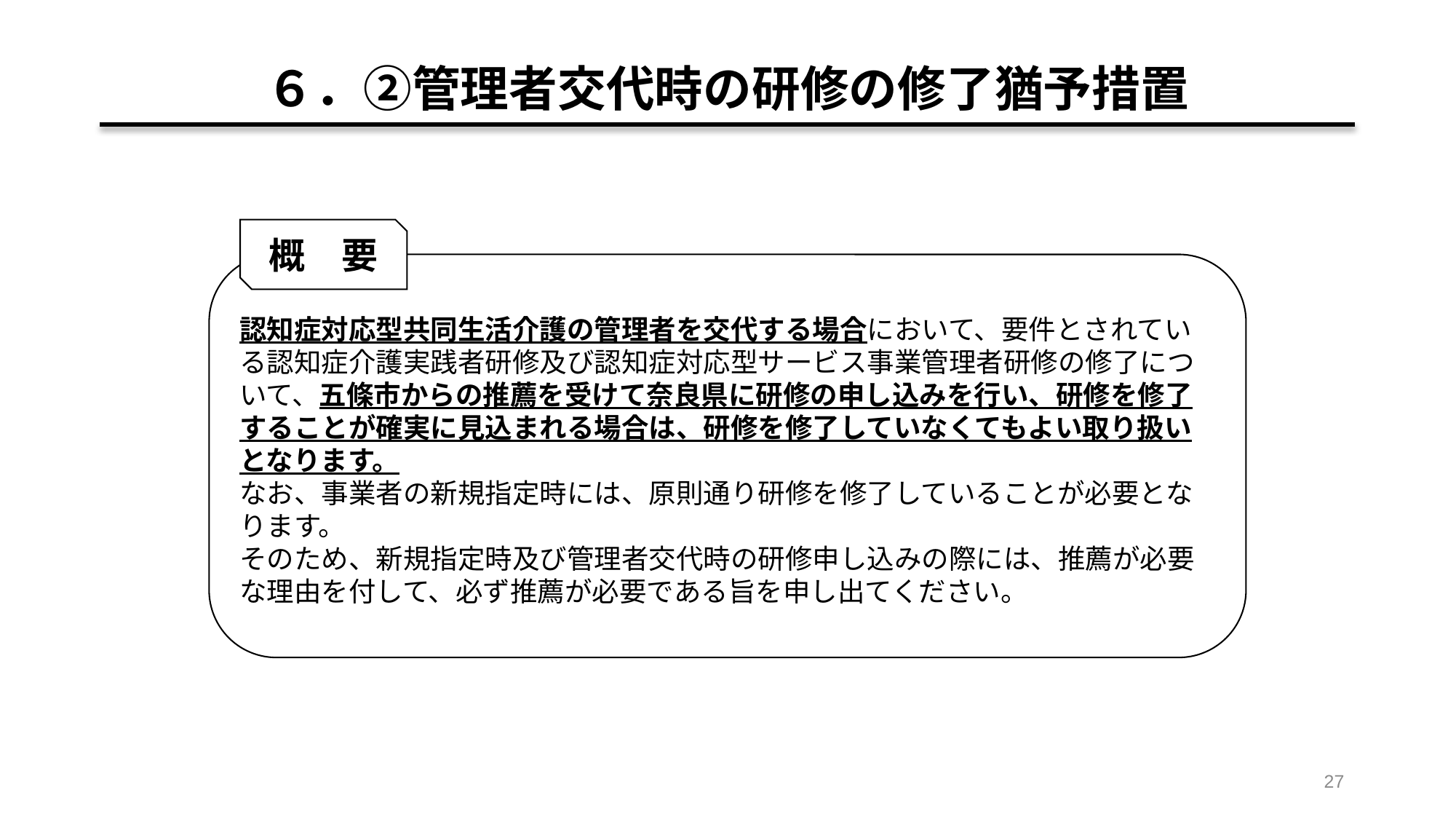

# ６．②管理者交代時の研修の修了猶予措置
概　要

認知症対応型共同生活介護の管理者を交代する場合において、要件とされている認知症介護実践者研修及び認知症対応型サービス事業管理者研修の修了について、五條市からの推薦を受けて奈良県に研修の申し込みを行い、研修を修了することが確実に見込まれる場合は、研修を修了していなくてもよい取り扱いとなります。
なお、事業者の新規指定時には、原則通り研修を修了していることが必要となります。
そのため、新規指定時及び管理者交代時の研修申し込みの際には、推薦が必要な理由を付して、必ず推薦が必要である旨を申し出てください。
27